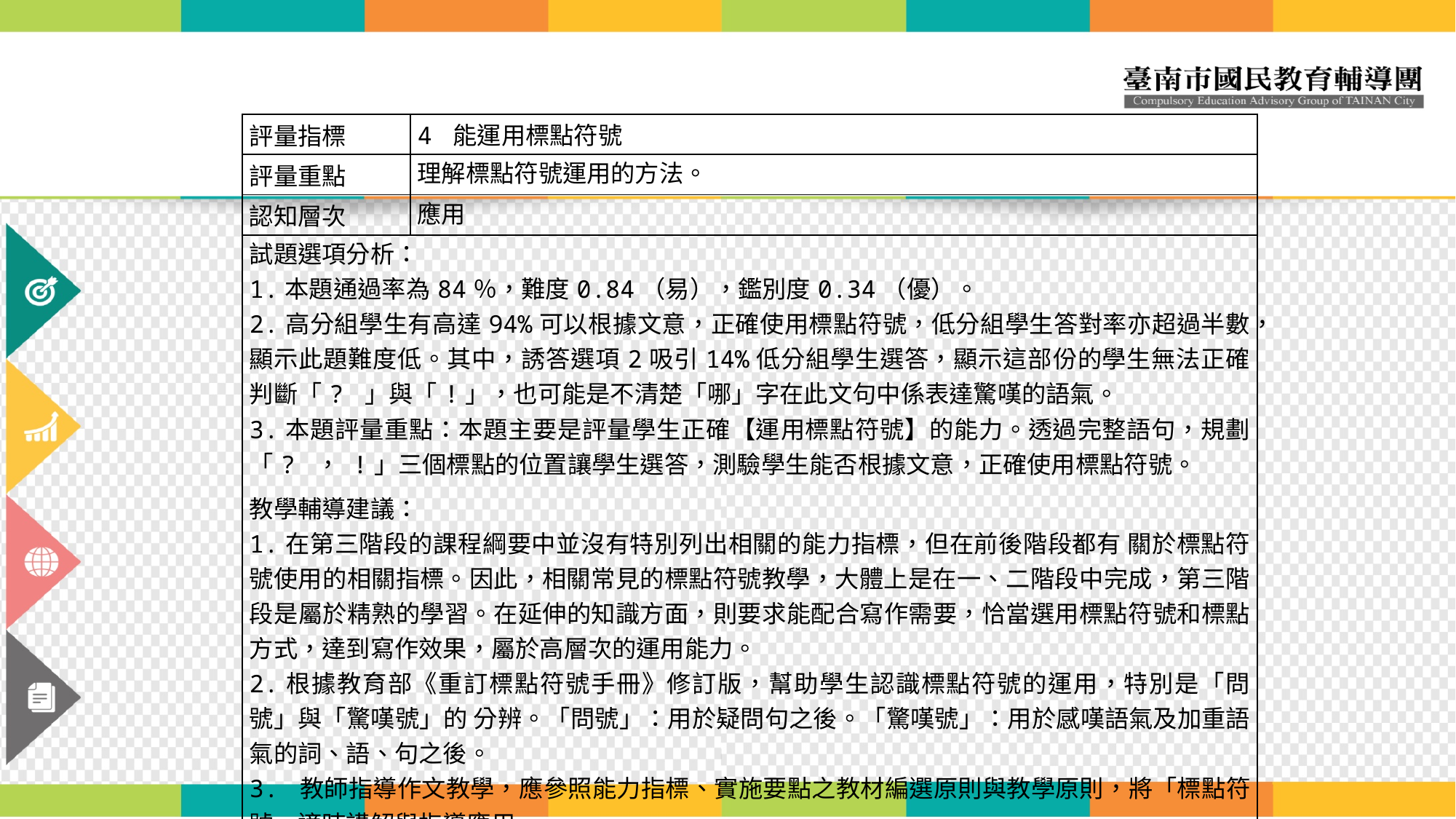

| 評量指標 | 4 能運用標點符號 |
| --- | --- |
| 評量重點 | 理解標點符號運用的方法。 |
| 認知層次 | 應用 |
| 試題選項分析： 1.本題通過率為84％，難度0.84（易），鑑別度0.34（優）。 2.高分組學生有高達94%可以根據文意，正確使用標點符號，低分組學生答對率亦超過半數，顯示此題難度低。其中，誘答選項2吸引14%低分組學生選答，顯示這部份的學生無法正確判斷「? 」與「!」，也可能是不清楚「哪」字在此文句中係表達驚嘆的語氣。    3.本題評量重點：本題主要是評量學生正確【運用標點符號】的能力。透過完整語句，規劃「? ， !」三個標點的位置讓學生選答，測驗學生能否根據文意，正確使用標點符號。 教學輔導建議： 1.在第三階段的課程綱要中並沒有特別列出相關的能力指標，但在前後階段都有 關於標點符 號使用的相關指標。因此，相關常見的標點符號教學，大體上是在一、二階段中完成，第三階段是屬於精熟的學習。在延伸的知識方面，則要求能配合寫作需要，恰當選用標點符號和標點方式，達到寫作效果，屬於高層次的運用能力。 2.根據教育部《重訂標點符號手冊》修訂版，幫助學生認識標點符號的運用，特別是「問號」與「驚嘆號」的 分辨。「問號」：用於疑問句之後。「驚嘆號」：用於感嘆語氣及加重語氣的詞、語、句之後。 3. 教師指導作文教學，應參照能力指標、實施要點之教材編選原則與教學原則，將「標點符號」適時講解與指導應用。 4.幫助學生於平時的書寫，例如：聯絡簿、日記，即加強對標點符號運用的要求，才能自然的融入於文句 |  |